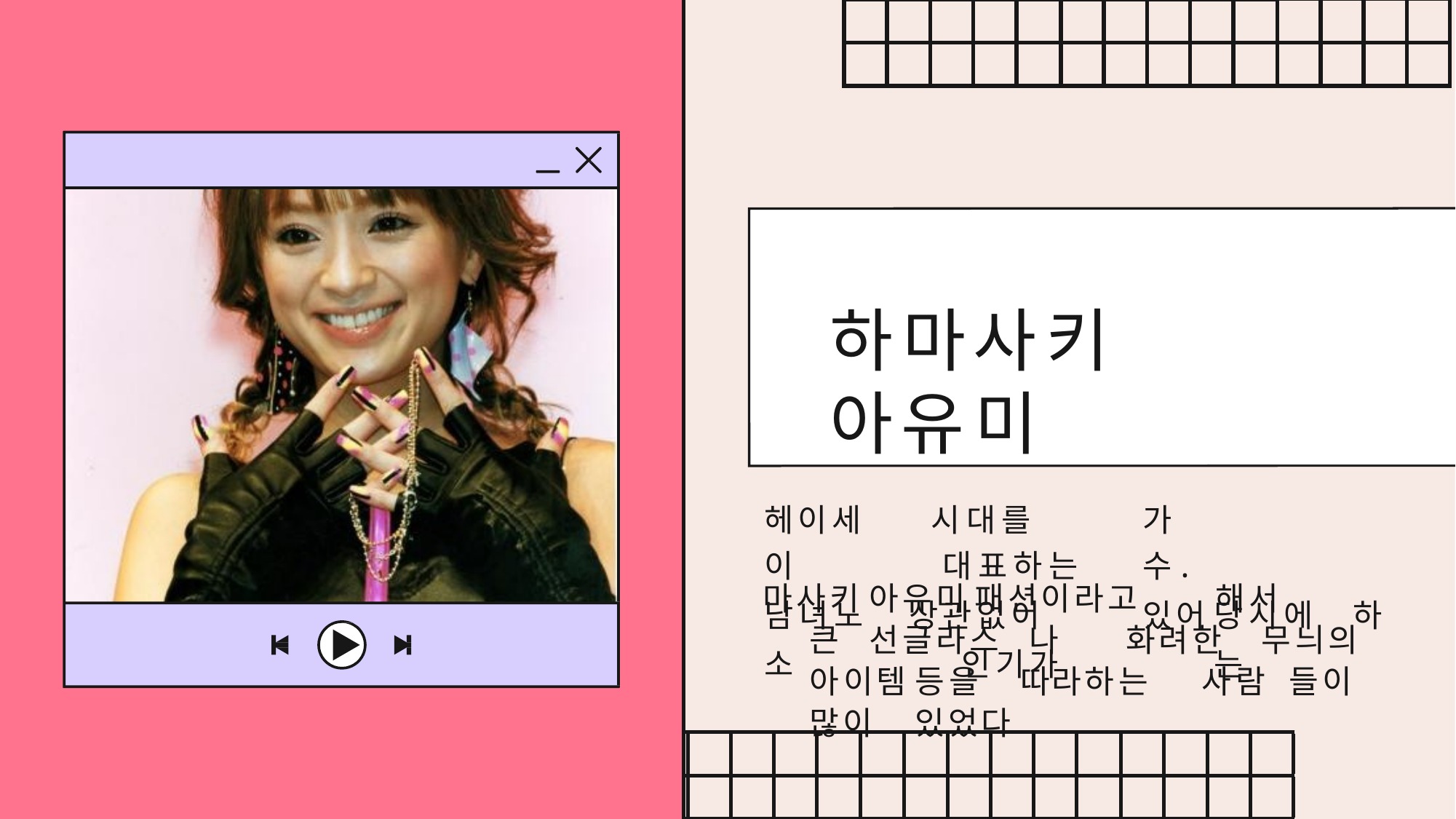

|  |  |  |  |  |  |  |  |  |  |  |  |  |  |
| --- | --- | --- | --- | --- | --- | --- | --- | --- | --- | --- | --- | --- | --- |
|  |  |  |  |  |  |  |  |  |  |  |  |  |  |
# 하마사키	아유미
| 헤이세이 | 시대를 대표하는 | 가수. |  |  |
| --- | --- | --- | --- | --- |
| 남녀노소 | 상관없이 인기가 | 있어 | 당시에는 | 하 |
마사키	아유미	패션이라고		해서		큰	선글라스  나	화려한	무늬의	아이템	등을	따라하는	사람  들이	많이	있었다